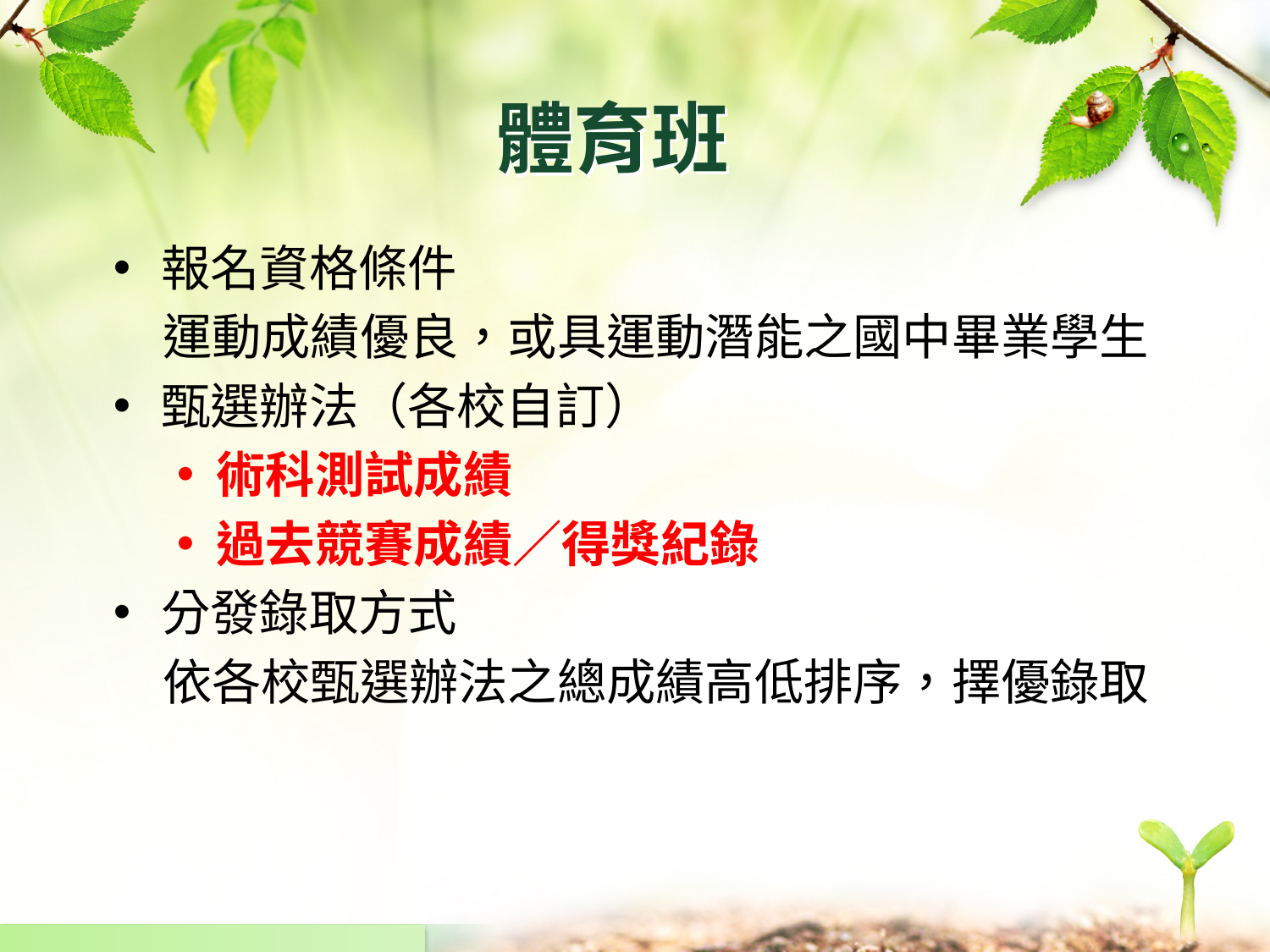

# 體育班
報名資格條件
　運動成績優良，或具運動潛能之國中畢業學生
甄選辦法（各校自訂）
術科測試成績
過去競賽成績／得獎紀錄
分發錄取方式
　依各校甄選辦法之總成績高低排序，擇優錄取